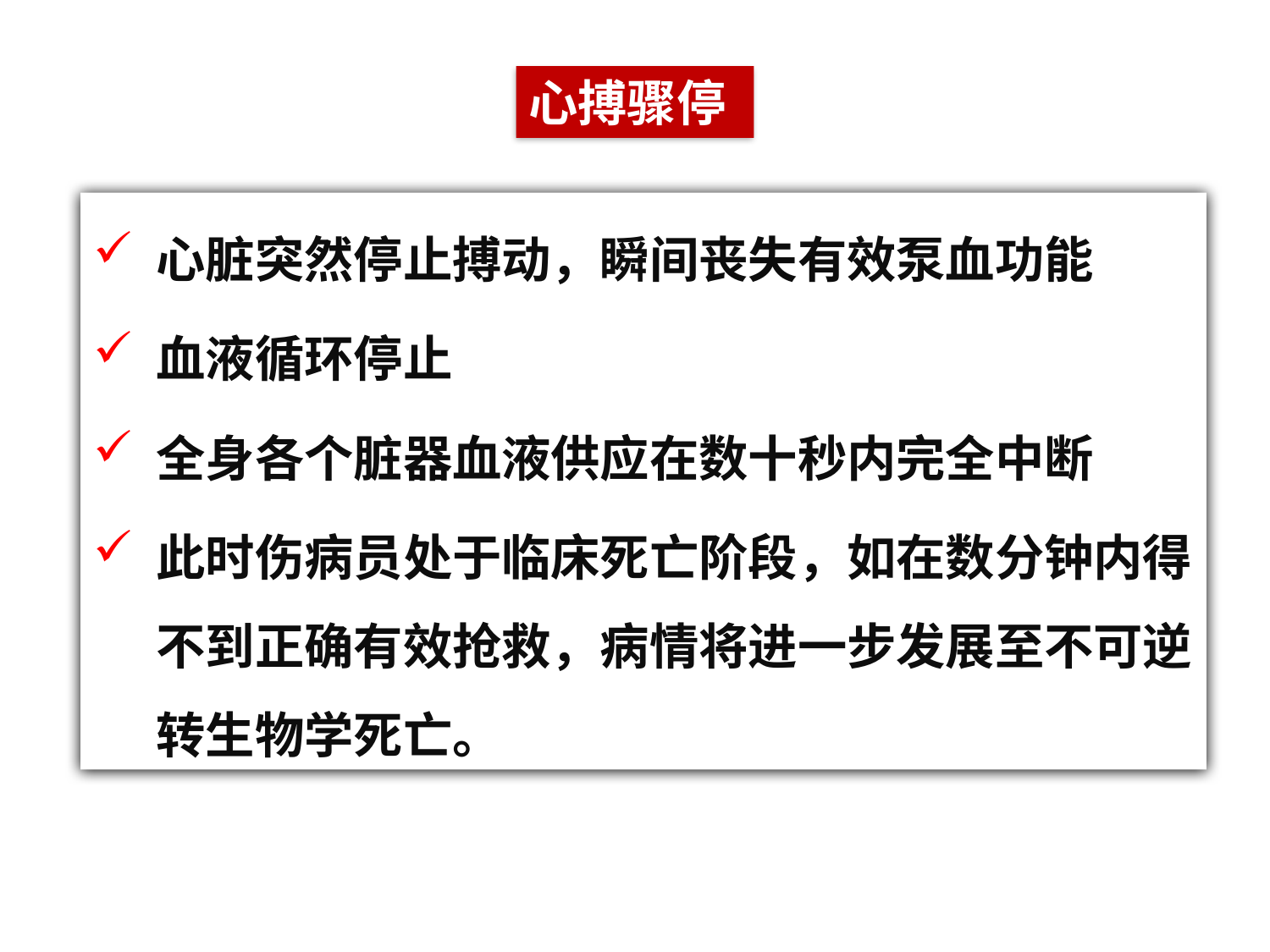

心搏骤停
心脏突然停止搏动，瞬间丧失有效泵血功能
血液循环停止
全身各个脏器血液供应在数十秒内完全中断
此时伤病员处于临床死亡阶段，如在数分钟内得不到正确有效抢救，病情将进一步发展至不可逆转生物学死亡。